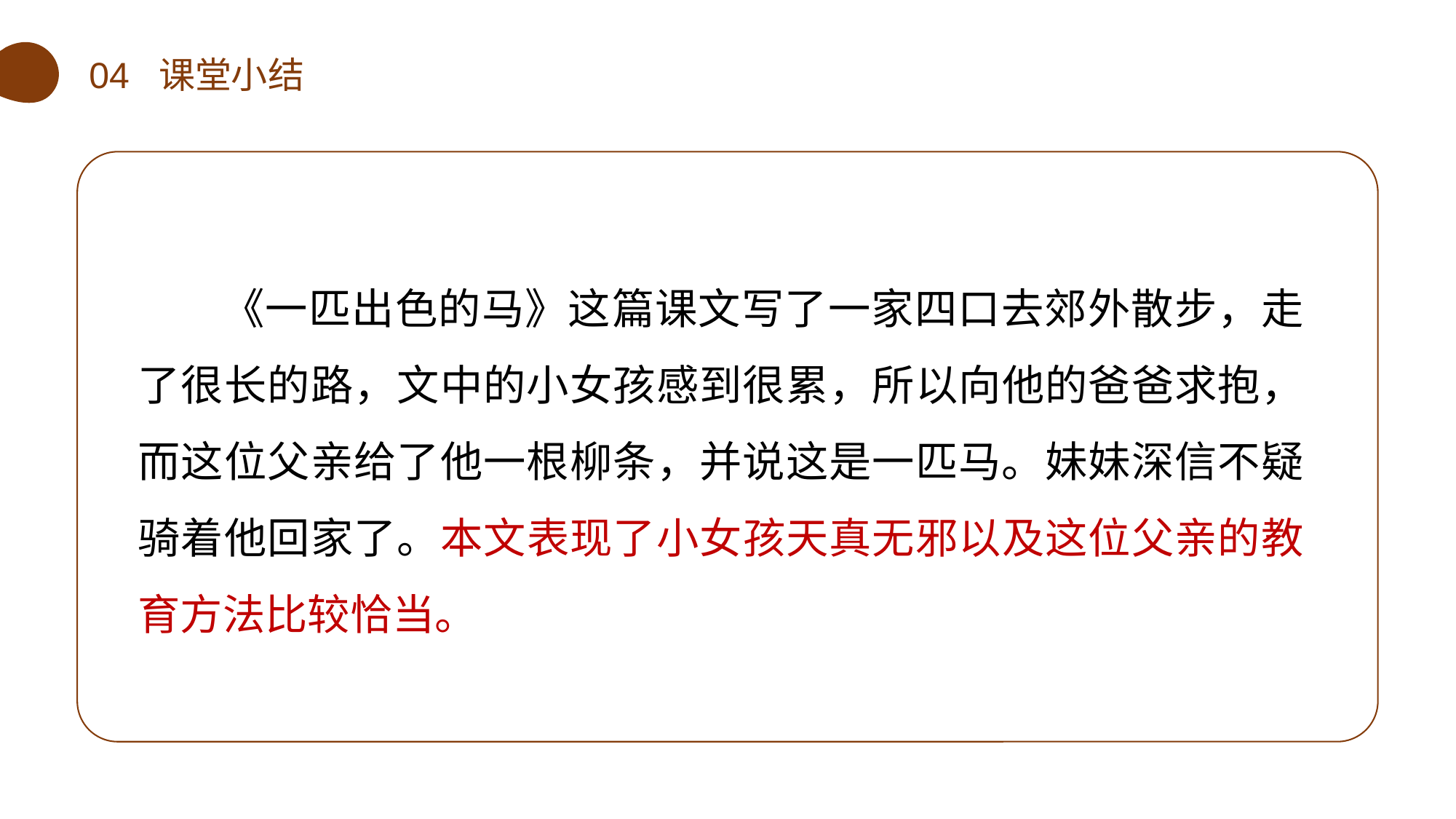

04  课堂小结
       《一匹出色的马》这篇课文写了一家四口去郊外散步，走了很长的路，文中的小女孩感到很累，所以向他的爸爸求抱，而这位父亲给了他一根柳条，并说这是一匹马。妹妹深信不疑骑着他回家了。本文表现了小女孩天真无邪以及这位父亲的教育方法比较恰当。